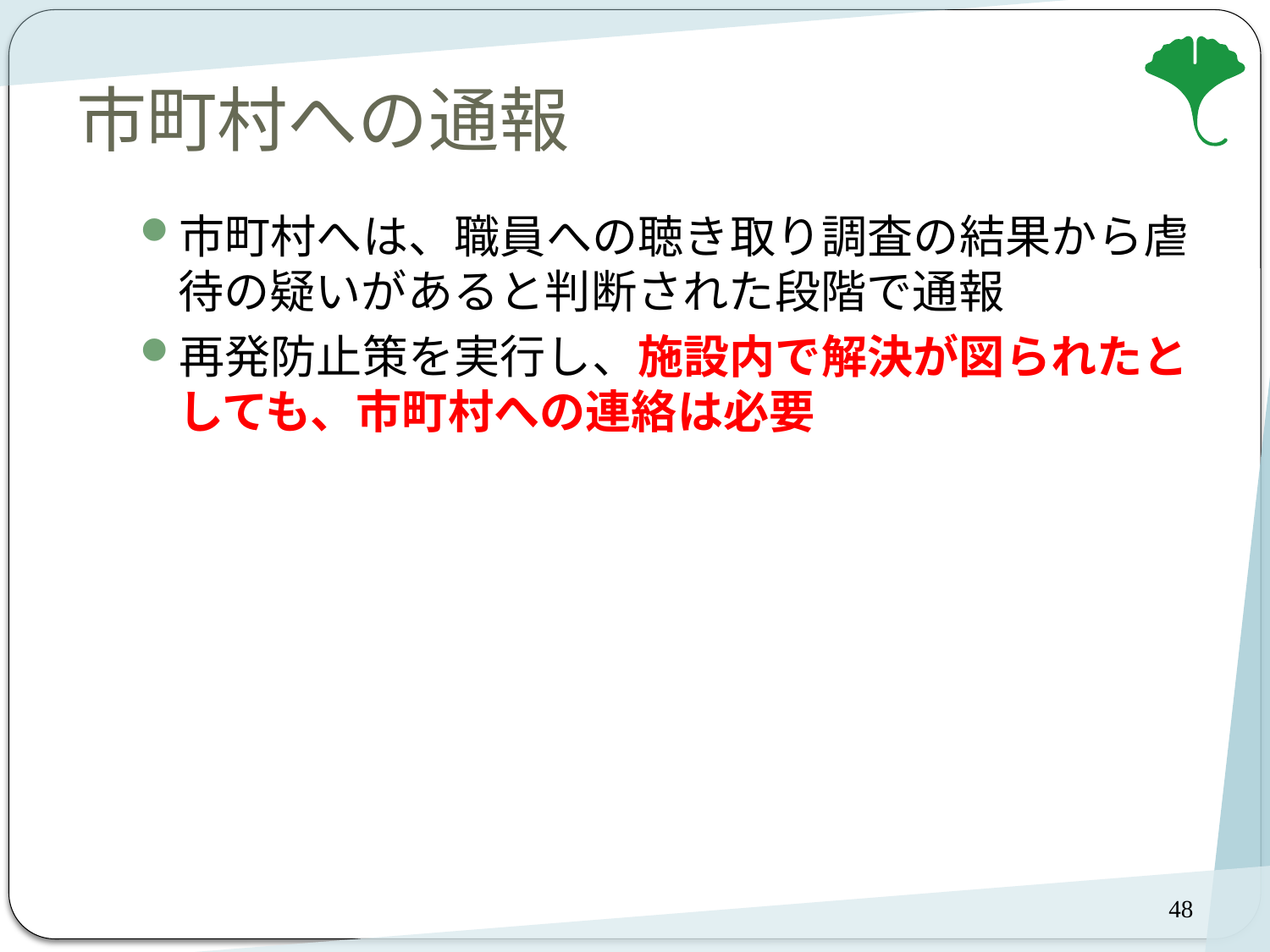

# 市町村への通報
市町村へは、職員への聴き取り調査の結果から虐待の疑いがあると判断された段階で通報
再発防止策を実行し、施設内で解決が図られたとしても、市町村への連絡は必要

48